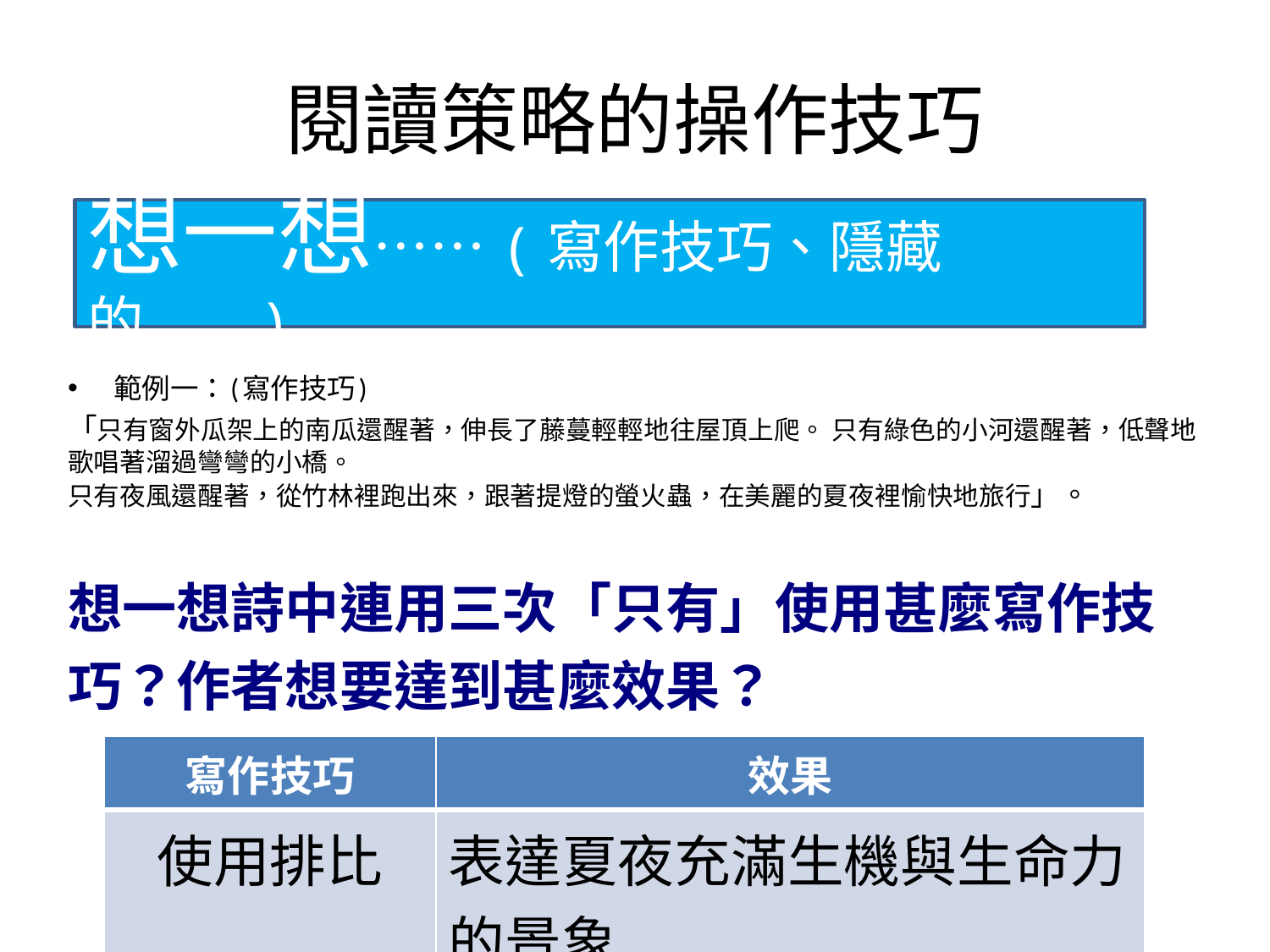

# 閱讀策略的操作技巧
想一想……(寫作技巧、隱藏的...)

範例一：(寫作技巧)
「只有窗外瓜架上的南瓜還醒著，伸長了藤蔓輕輕地往屋頂上爬。 只有綠色的小河還醒著，低聲地歌唱著溜過彎彎的小橋。
只有夜風還醒著，從竹林裡跑出來，跟著提燈的螢火蟲，在美麗的夏夜裡愉快地旅行」。

想一想詩中連用三次「只有」使用甚麼寫作技巧？作者想要達到甚麼效果？

| 寫作技巧 | 效果 |
| --- | --- |
| 使用排比 | 表達夏夜充滿生機與生命力的景象 |